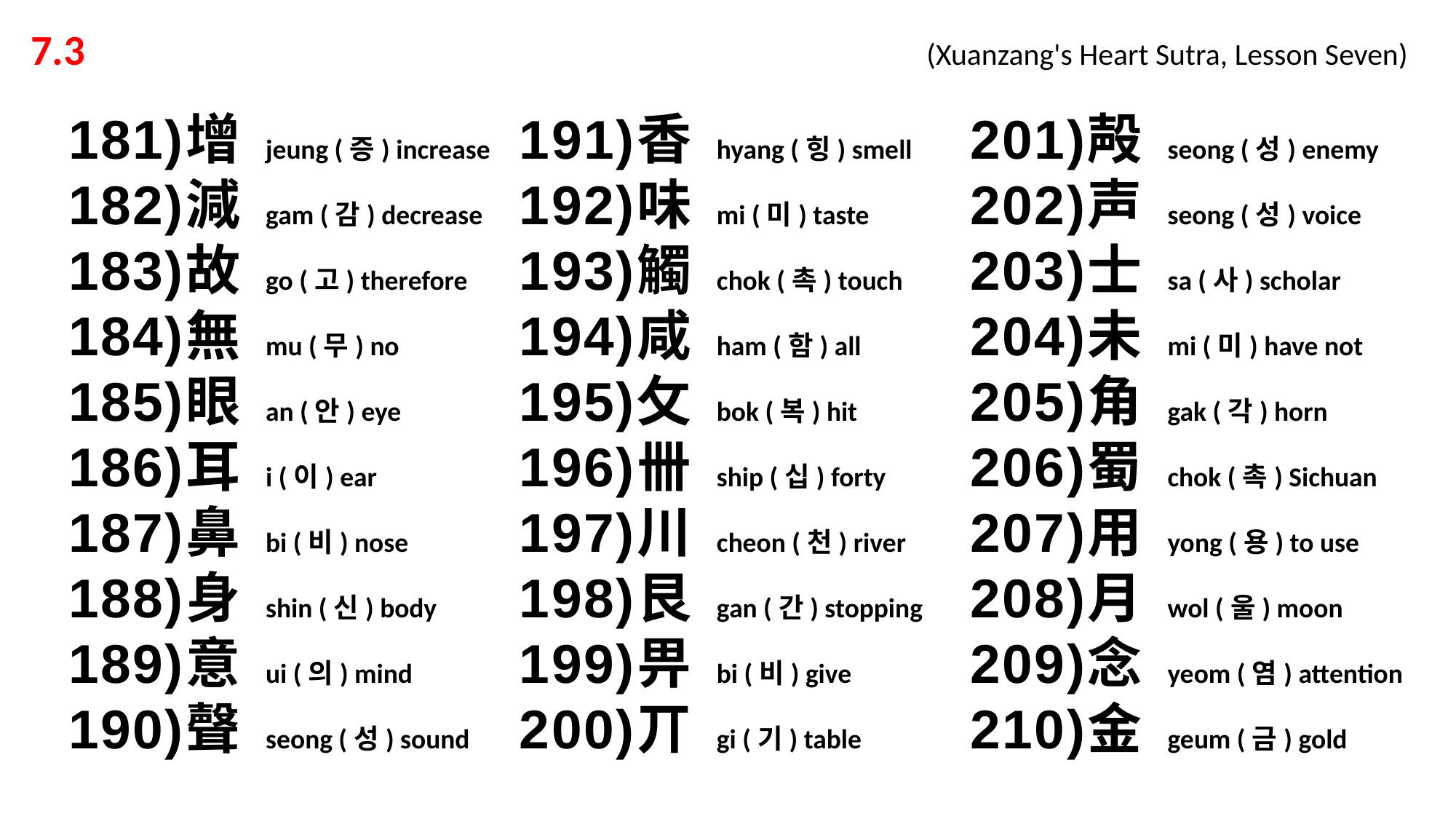

7.3  			  			                         (Xuanzang's Heart Sutra, Lesson Seven)
增 jeung (증) increase
減 gam (감) decrease
故 go (고) therefore
無 mu (무) no
眼 an (안) eye
耳 i (이) ear
鼻 bi (비) nose
身 shin (신) body
意 ui (의) mind
聲 seong (성) sound
香 hyang (힝) smell
味 mi (미) taste
觸 chok (촉) touch
咸 ham (함) all
攵 bok (복) hit
卌 ship (십) forty
川 cheon (천) river
艮 gan (간) stopping
畀 bi (비) give
丌 gi (기) table
殸 seong (성) enemy
声 seong (성) voice
士 sa (사) scholar
未 mi (미) have not
角 gak (각) horn
蜀 chok (촉) Sichuan
用 yong (용) to use
月 wol (울) moon
念 yeom (염) attention
金 geum (금) gold